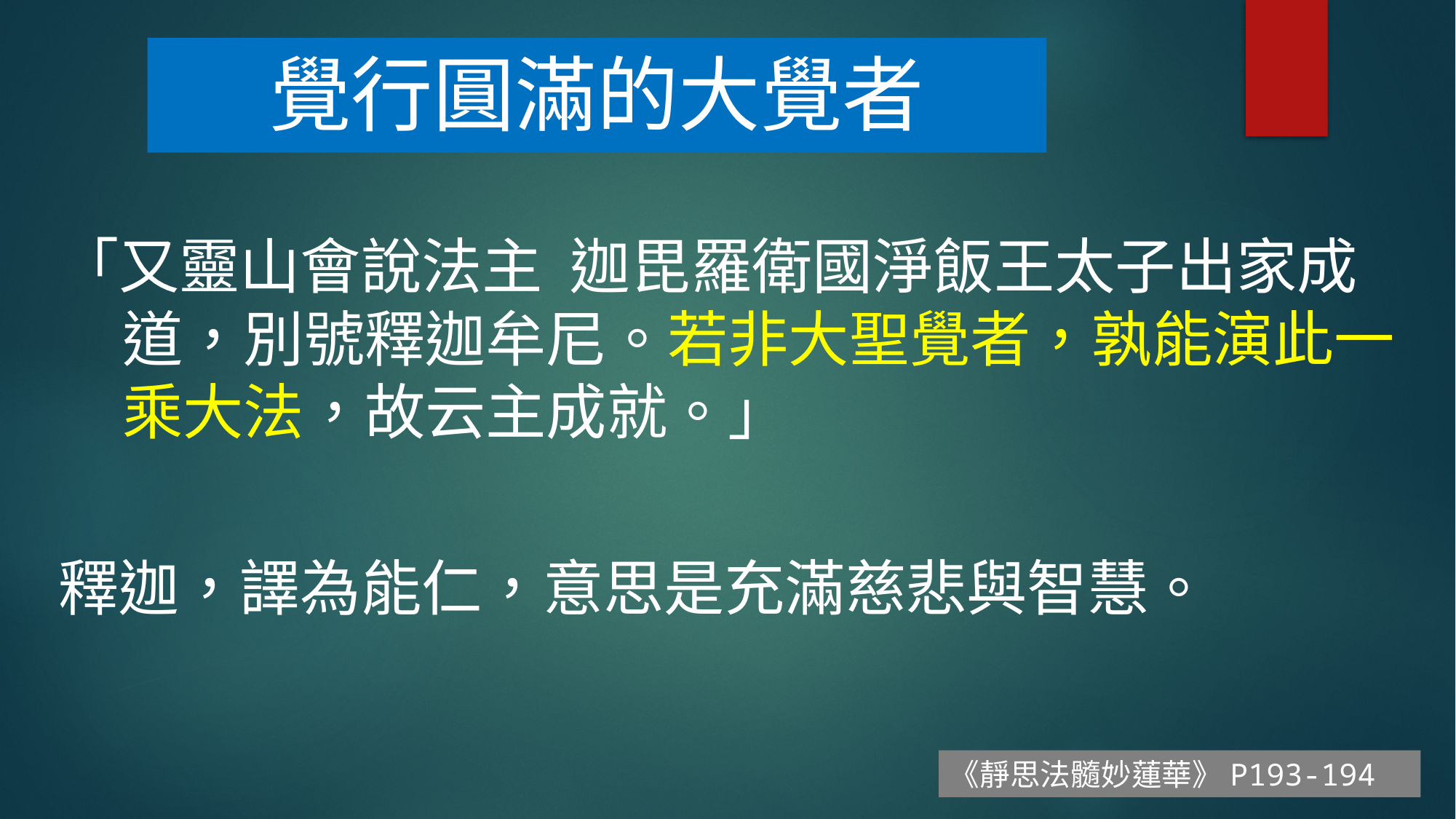

# 覺行圓滿的大覺者
「又靈山會說法主  迦毘羅衛國淨飯王太子出家成道，別號釋迦牟尼。若非大聖覺者，孰能演此一乘大法，故云主成就。」

釋迦，譯為能仁，意思是充滿慈悲與智慧。
《靜思法髓妙蓮華》P193-194